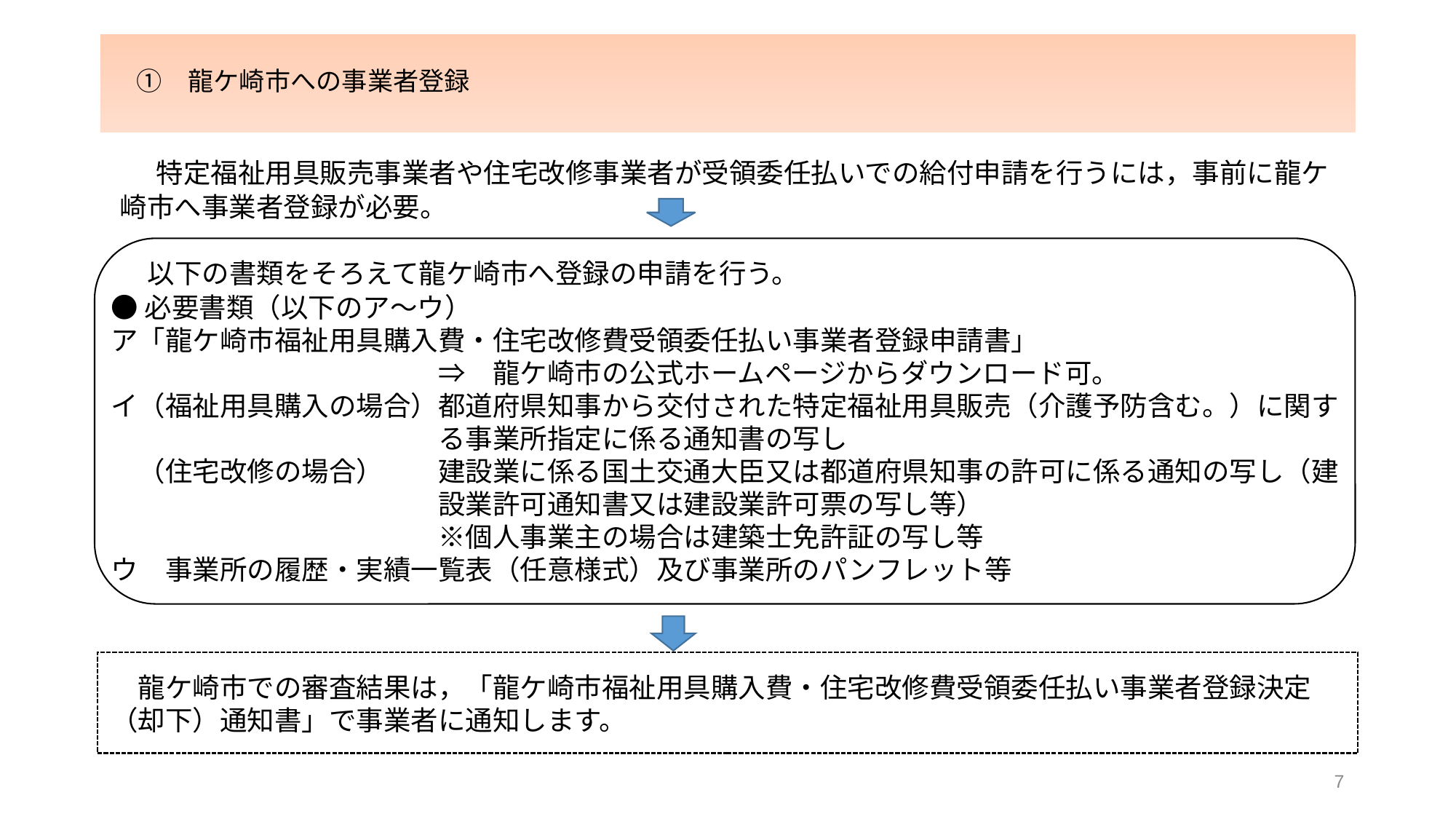

# ①　龍ケ崎市への事業者登録
　特定福祉用具販売事業者や住宅改修事業者が受領委任払いでの給付申請を行うには，事前に龍ケ崎市へ事業者登録が必要。

　以下の書類をそろえて龍ケ崎市へ登録の申請を行う。
●必要書類（以下のア～ウ）
ア「龍ケ崎市福祉用具購入費・住宅改修費受領委任払い事業者登録申請書」
　　　　　　　　　　　　⇒　龍ケ崎市の公式ホームページからダウンロード可。
イ（福祉用具購入の場合）都道府県知事から交付された特定福祉用具販売（介護予防含む。）に関す
　　　　　　　　　　　　る事業所指定に係る通知書の写し
　（住宅改修の場合）　　建設業に係る国土交通大臣又は都道府県知事の許可に係る通知の写し（建
　　　　　　　　　　　　設業許可通知書又は建設業許可票の写し等）
　　　　　　　　　　　　※個人事業主の場合は建築士免許証の写し等
ウ　事業所の履歴・実績一覧表（任意様式）及び事業所のパンフレット等

　龍ケ崎市での審査結果は，「龍ケ崎市福祉用具購入費・住宅改修費受領委任払い事業者登録決定（却下）通知書」で事業者に通知します。
7